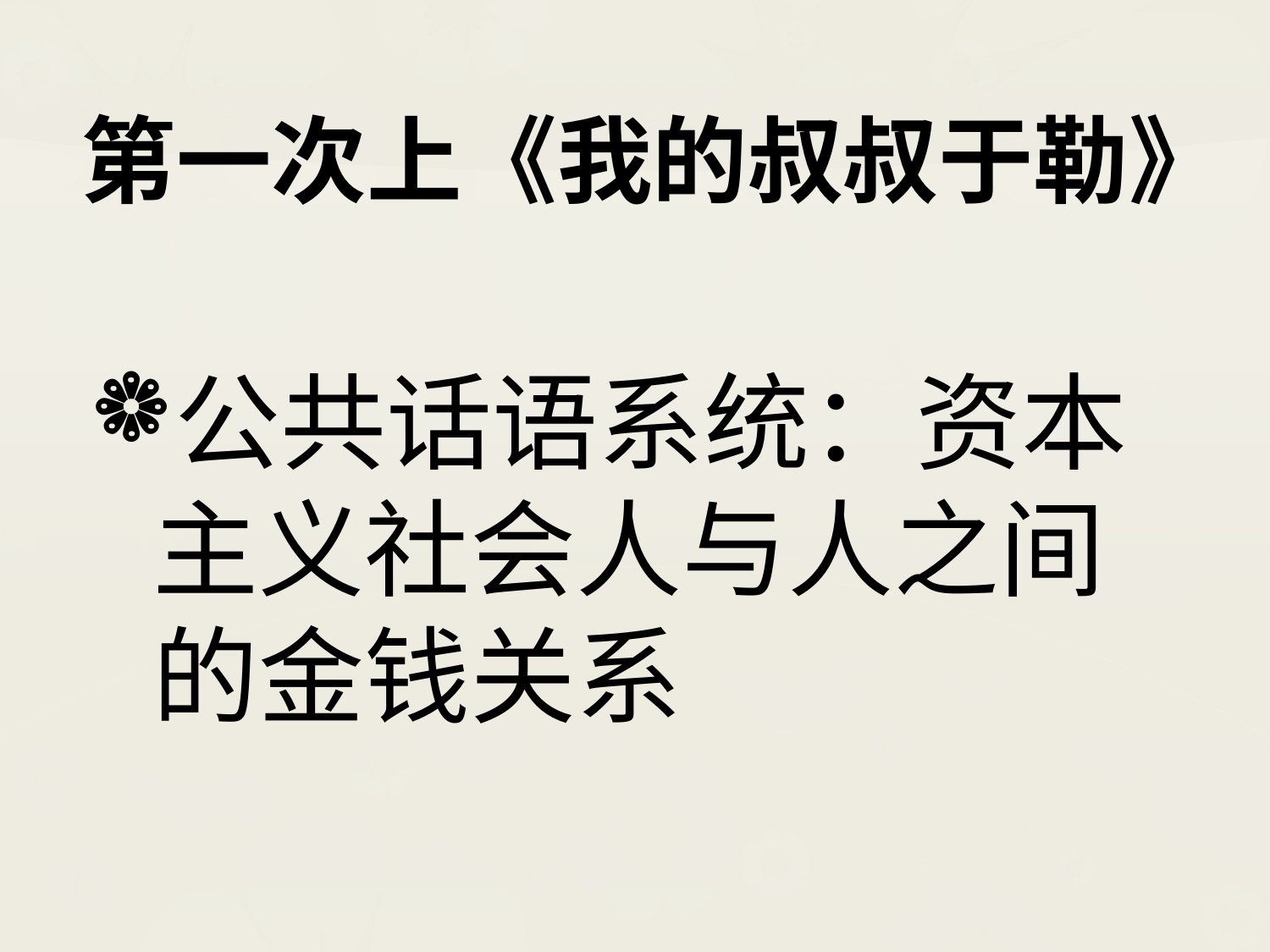

# 第一次上《我的叔叔于勒》
公共话语系统：资本主义社会人与人之间的金钱关系